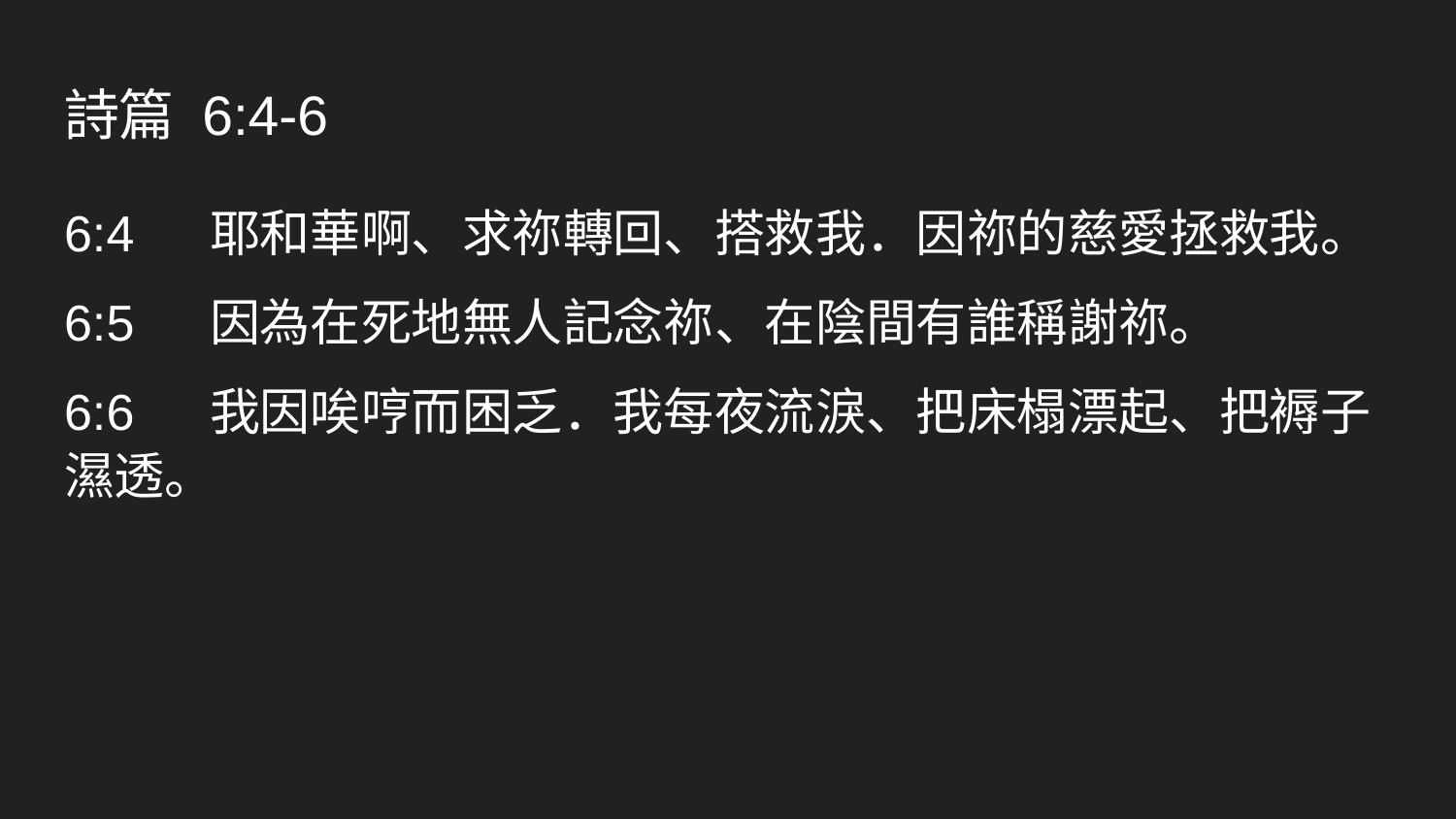

# 詩篇 6:4-6
6:4	耶和華啊、求祢轉回、搭救我．因祢的慈愛拯救我。
6:5	因為在死地無人記念祢、在陰間有誰稱謝祢。
6:6	我因唉哼而困乏．我每夜流淚、把床榻漂起、把褥子濕透。